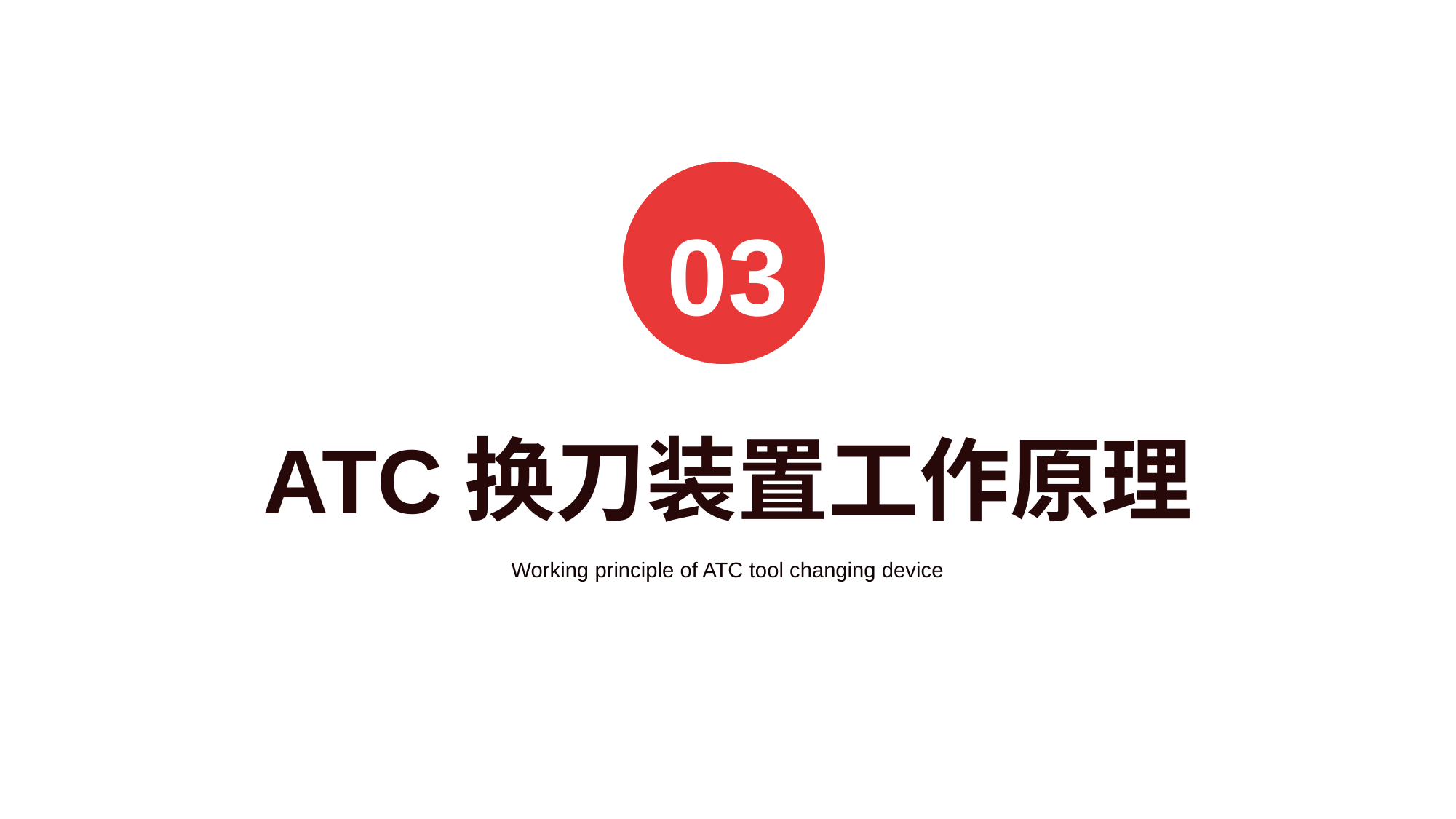

03

ATC换刀装置工作原理
Working principle of ATC tool changing device